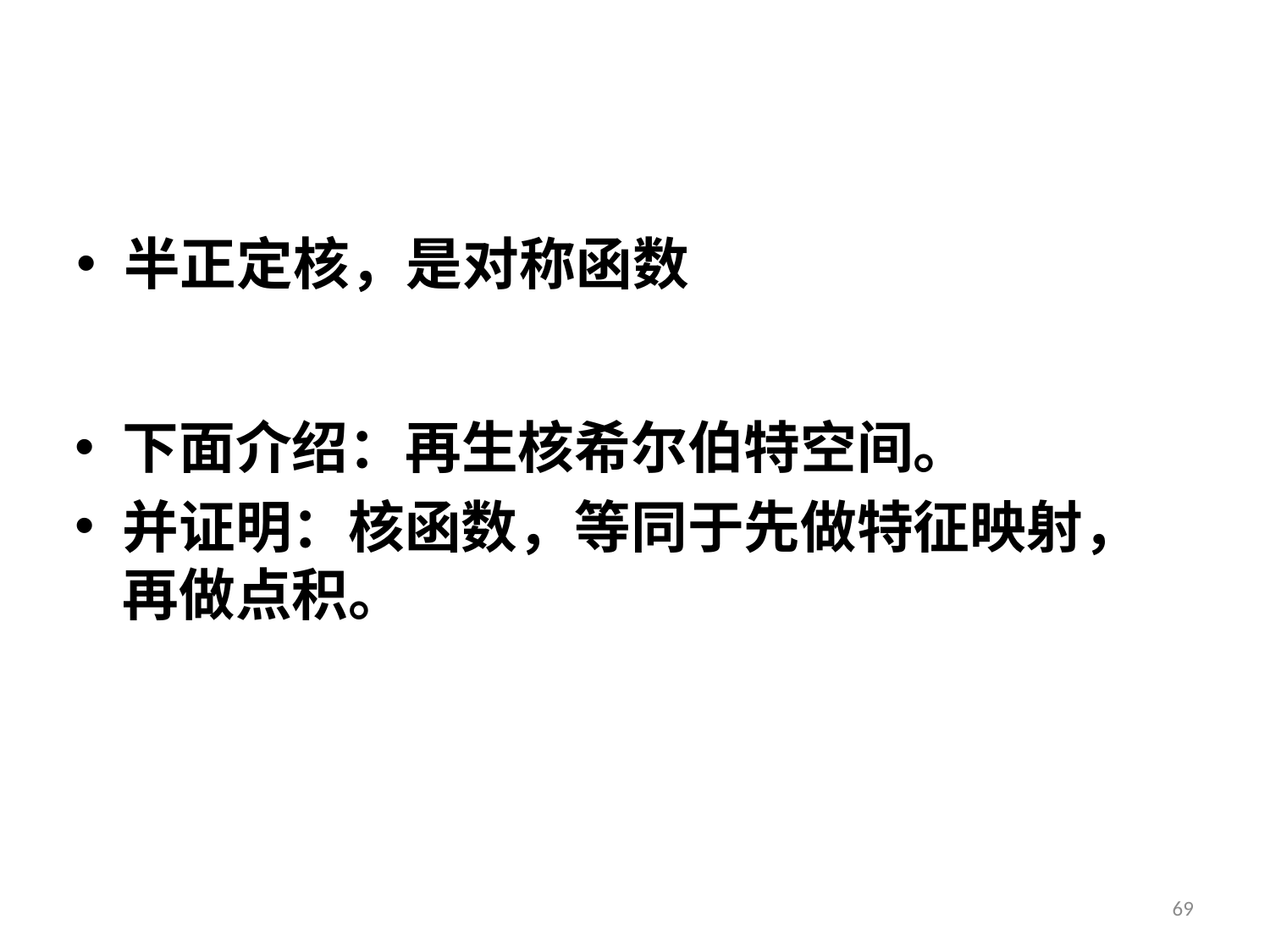

半正定核，是对称函数
下面介绍：再生核希尔伯特空间。
并证明：核函数，等同于先做特征映射，再做点积。
69